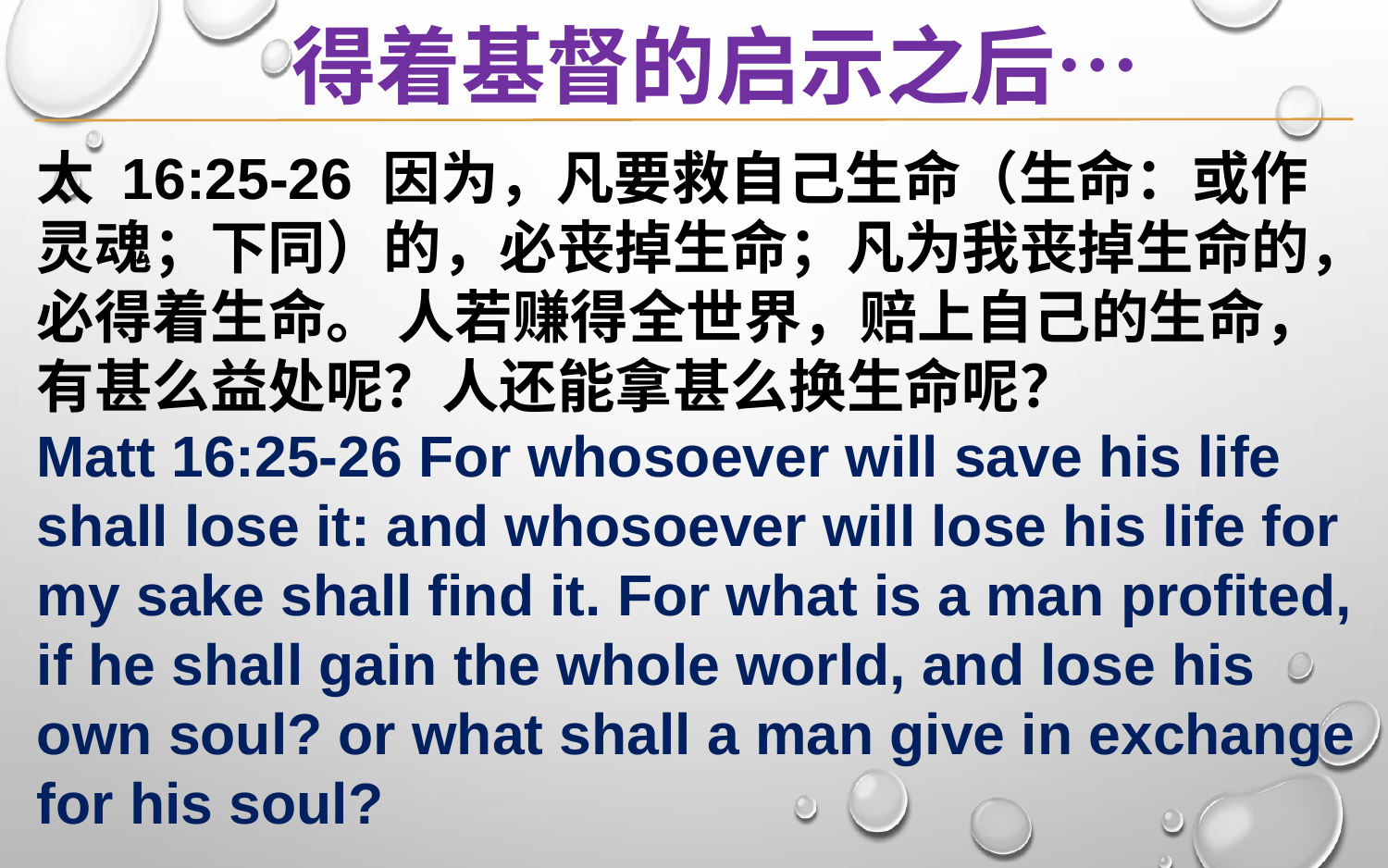

得着基督的启示之后…
太 16:25-26 因为，凡要救自己生命（生命：或作灵魂；下同）的，必丧掉生命；凡为我丧掉生命的，必得着生命。 人若赚得全世界，赔上自己的生命，有甚么益处呢？人还能拿甚么换生命呢？
Matt 16:25-26 For whosoever will save his life shall lose it: and whosoever will lose his life for my sake shall find it. For what is a man profited, if he shall gain the whole world, and lose his own soul? or what shall a man give in exchange for his soul?